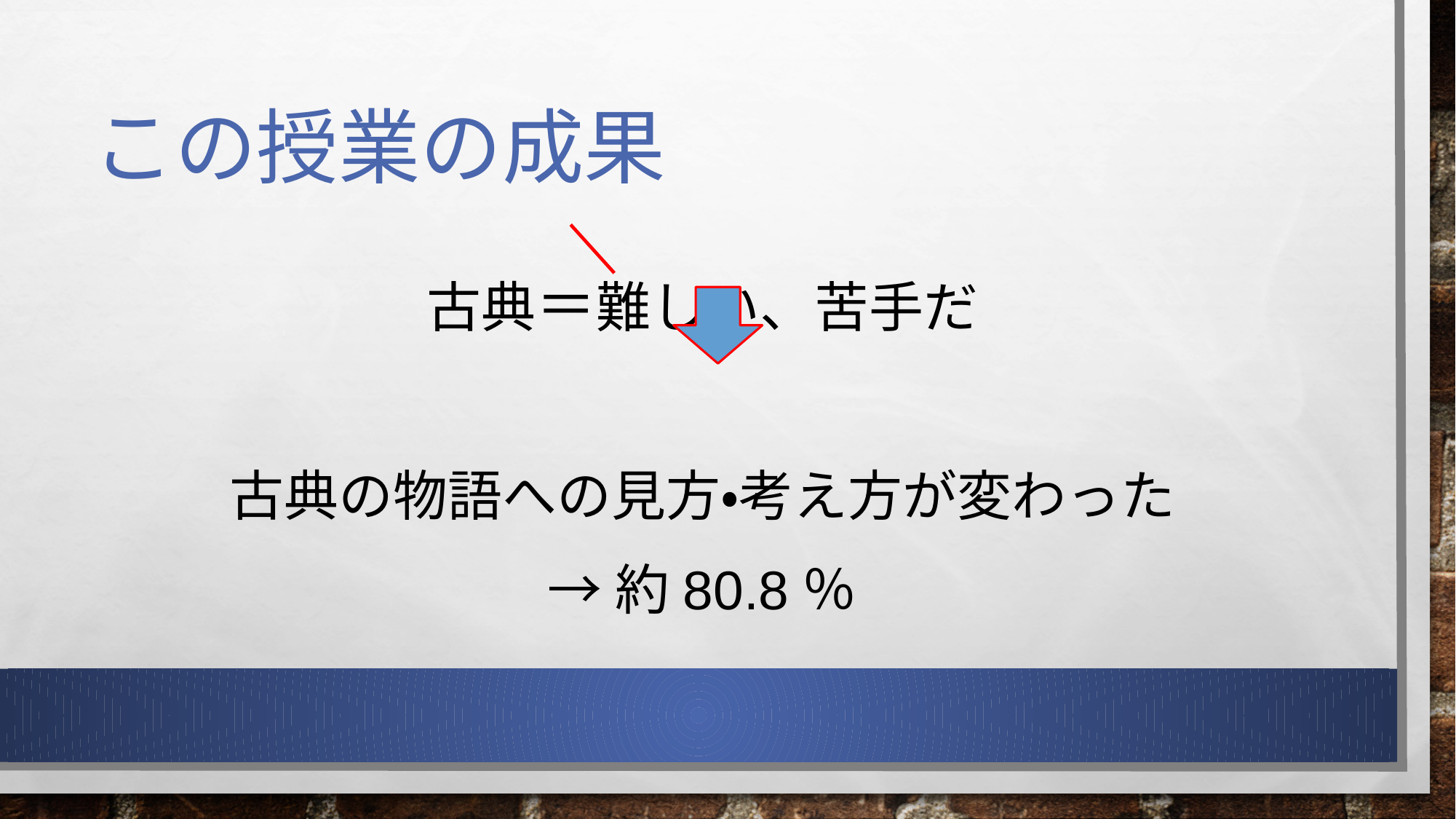

# この授業の成果
古典＝難しい、苦手だ

古典の物語への見方・考え方が変わった
→約80.8％